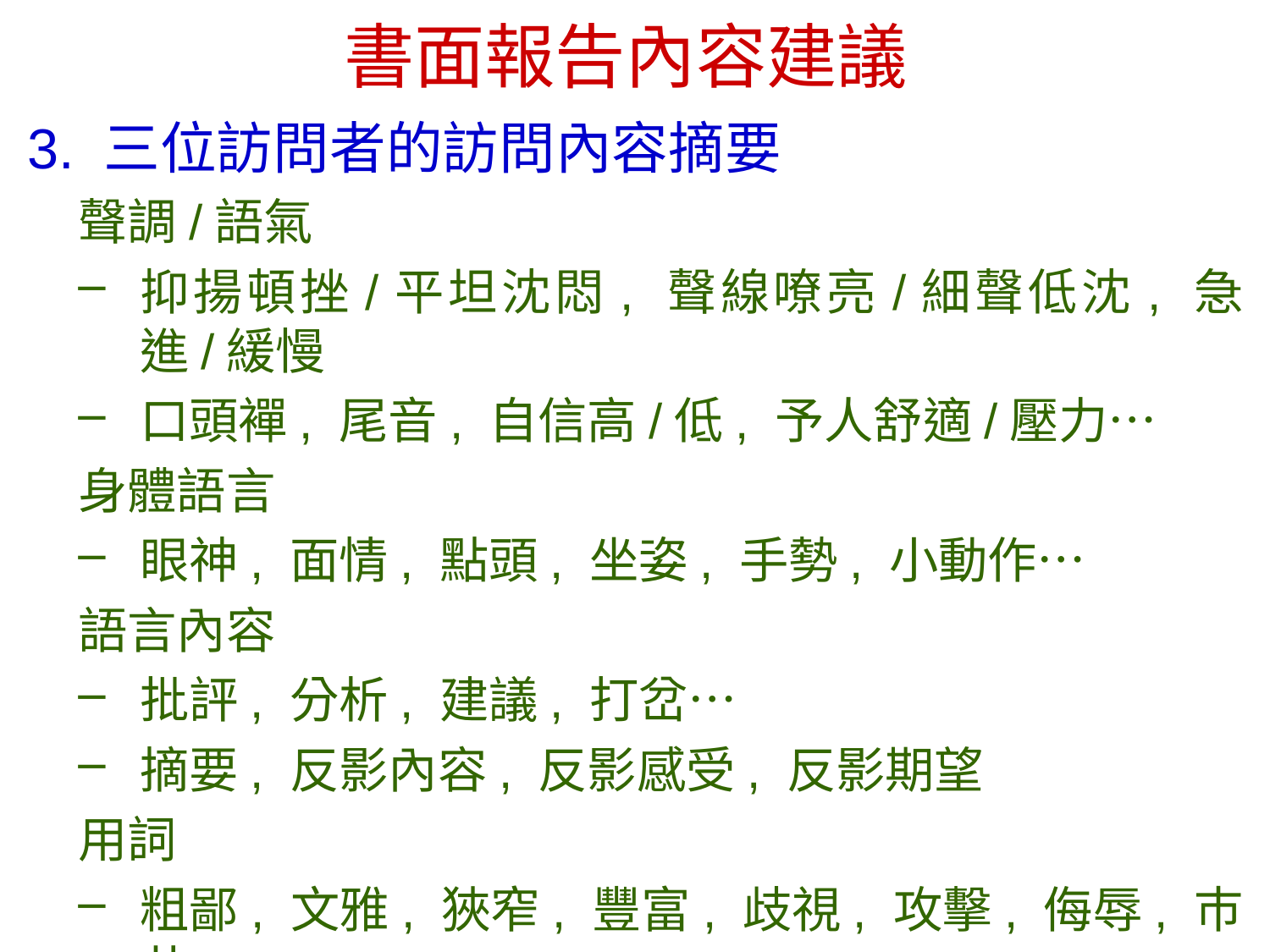

# 書面報告內容建議
3. 三位訪問者的訪問內容摘要
聲調/語氣
抑揚頓挫/平坦沈悶, 聲線嘹亮/細聲低沈, 急進/緩慢
口頭襌, 尾音, 自信高/低, 予人舒適/壓力…
身體語言
眼神, 面情, 點頭, 坐姿, 手勢, 小動作…
語言內容
批評, 分析, 建議, 打岔…
摘要, 反影內容, 反影感受, 反影期望
用詞
粗鄙, 文雅, 狹窄, 豐富, 歧視, 攻擊, 侮辱, 巿井….
懶音, 咬字…